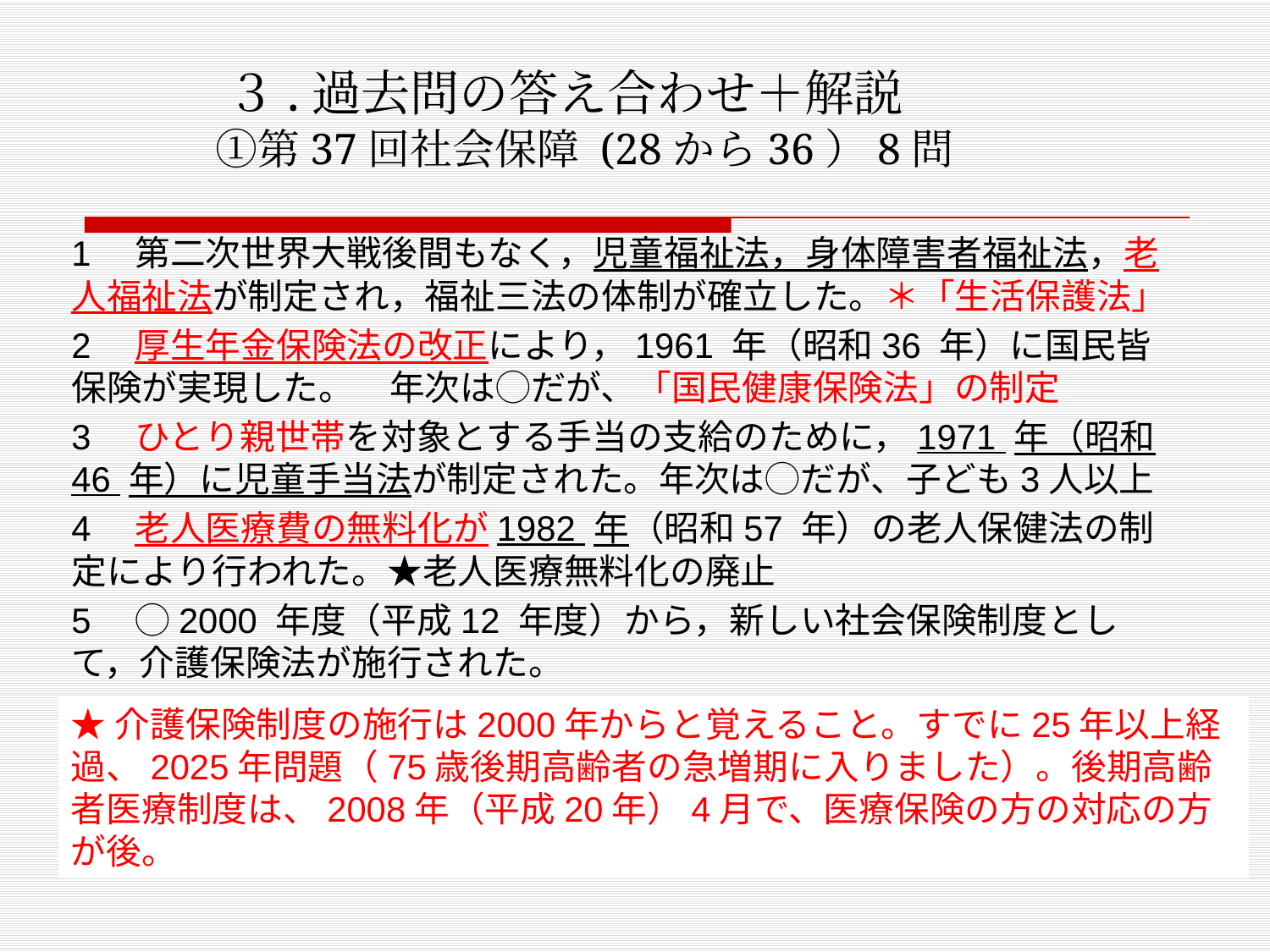

# ３.過去問の答え合わせ＋解説 　①第37回社会保障 (28から36）8問
1　第二次世界大戦後間もなく，児童福祉法，身体障害者福祉法，老人福祉法が制定され，福祉三法の体制が確立した。＊「生活保護法」
2　厚生年金保険法の改正により，1961 年（昭和36 年）に国民皆保険が実現した。　年次は◯だが、「国民健康保険法」の制定
3　ひとり親世帯を対象とする手当の支給のために，1971 年（昭和46 年）に児童手当法が制定された。年次は◯だが、子ども3人以上
4　老人医療費の無料化が1982 年（昭和57 年）の老人保健法の制定により行われた。★老人医療無料化の廃止
5　◯2000 年度（平成12 年度）から，新しい社会保険制度として，介護保険法が施行された。
★介護保険制度の施行は2000年からと覚えること。すでに25年以上経過、2025年問題（75歳後期高齢者の急増期に入りました）。後期高齢者医療制度は、2008年（平成20年）4月で、医療保険の方の対応の方が後。